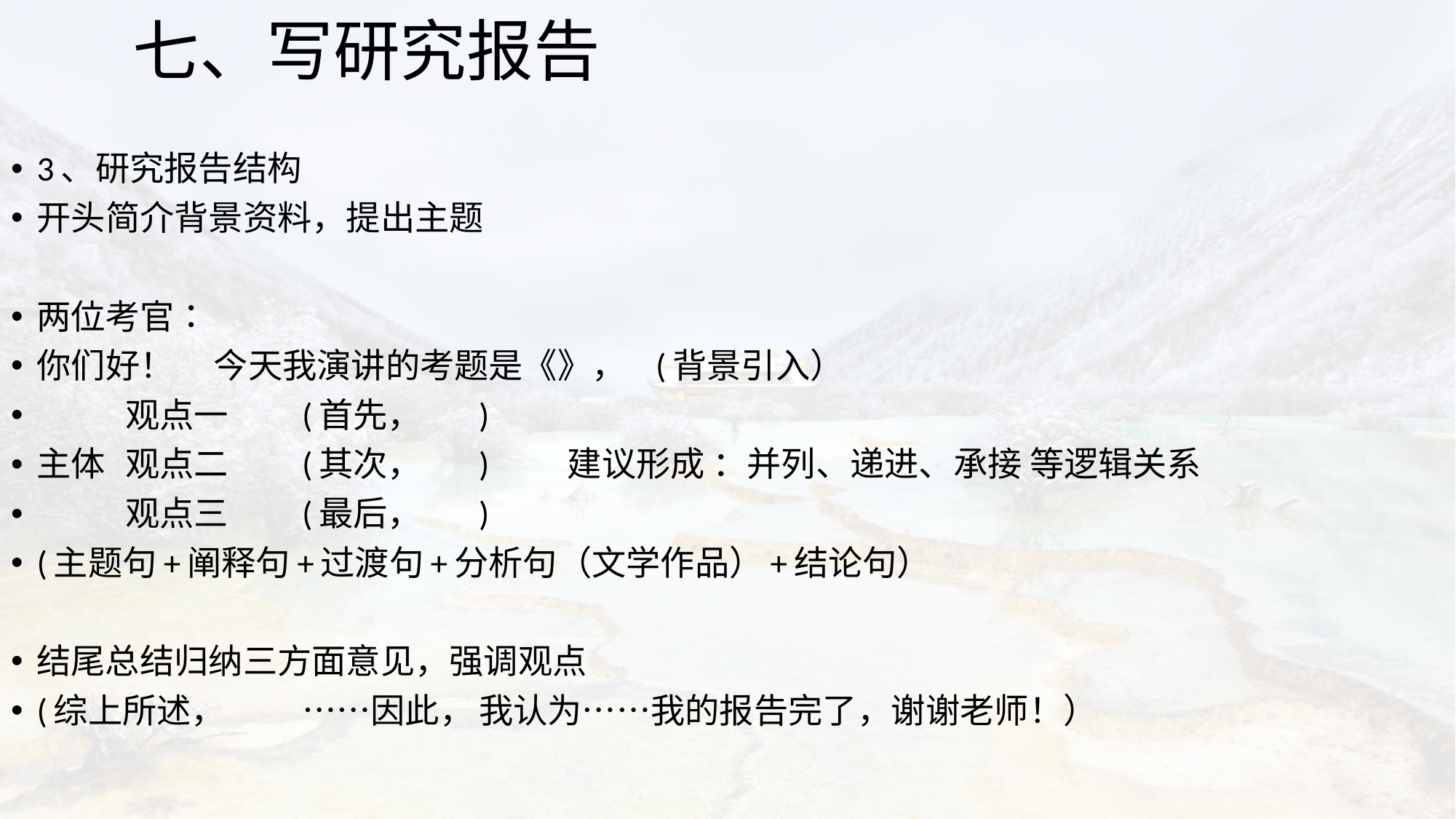

# 七、写研究报告
3、研究报告结构
开头简介背景资料，提出主题

两位考官：
你们好！	今天我演讲的考题是《》，	(背景引入）
	观点一	(首先，	)
主体 	观点二	(其次，	)	建议形成 ：并列、递进、承接 等逻辑关系
	观点三	(最后，	)
(主题句+阐释句+过渡句+分析句（文学作品）+结论句）

结尾总结归纳三方面意见，强调观点
(综上所述，	……因此，	我认为……我的报告完了，谢谢老师！）